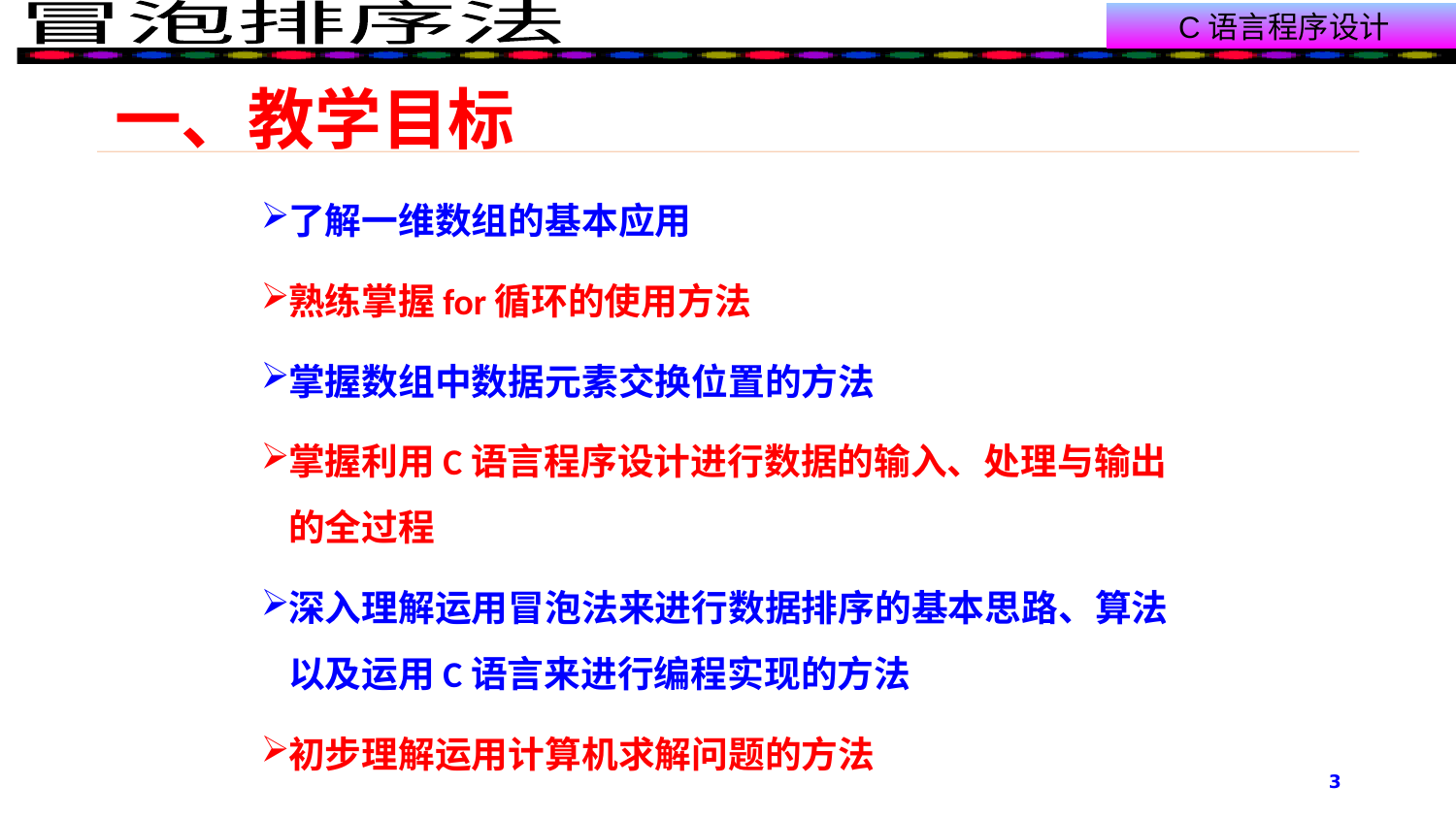

# 一、教学目标
了解一维数组的基本应用
熟练掌握for循环的使用方法
掌握数组中数据元素交换位置的方法
掌握利用C语言程序设计进行数据的输入、处理与输出的全过程
深入理解运用冒泡法来进行数据排序的基本思路、算法以及运用C语言来进行编程实现的方法
初步理解运用计算机求解问题的方法

3